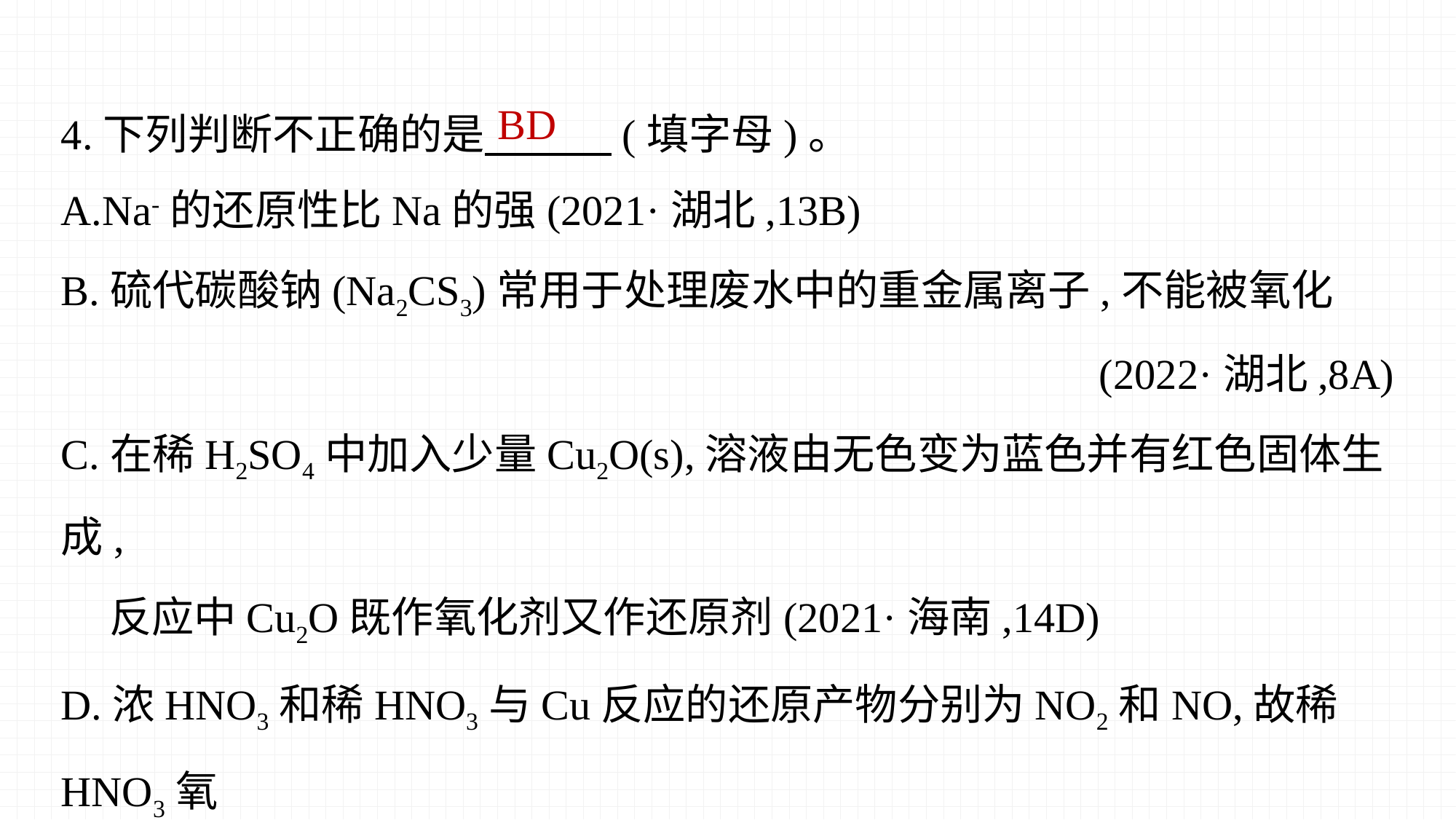

4.下列判断不正确的是　　　(填字母)。
A.Na-的还原性比Na的强(2021·湖北,13B)
B.硫代碳酸钠(Na2CS3)常用于处理废水中的重金属离子,不能被氧化
(2022·湖北,8A)
C.在稀H2SO4中加入少量Cu2O(s),溶液由无色变为蓝色并有红色固体生成,
    反应中Cu2O既作氧化剂又作还原剂(2021·海南,14D)
D.浓HNO3和稀HNO3与Cu反应的还原产物分别为NO2和NO,故稀HNO3氧
    化性更强(2021·河北,10D)
BD